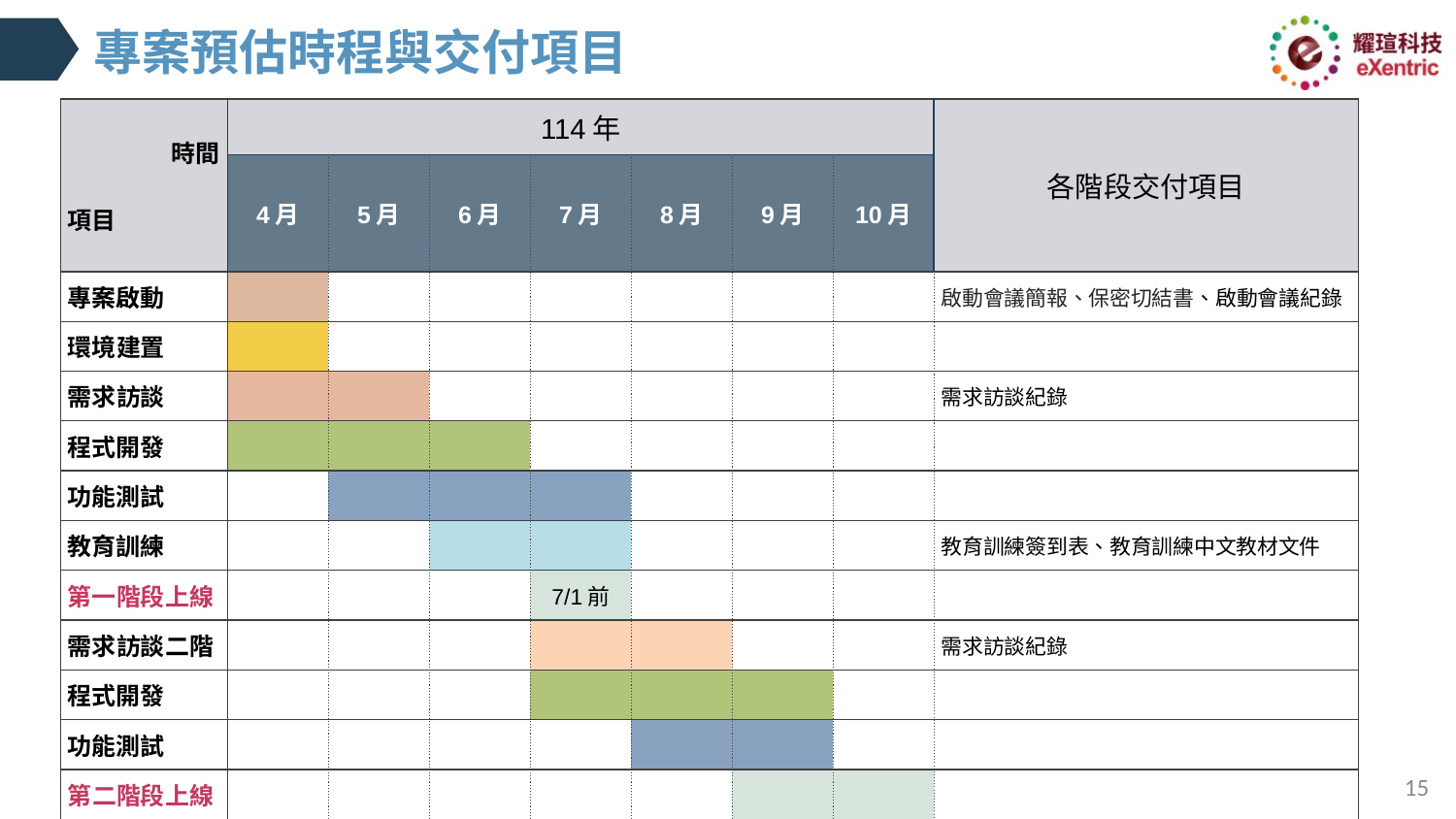

# 專案預估時程與交付項目
| 時間 項目 | 114年 |  |  |  |  |  |  | 各階段交付項目 |
| --- | --- | --- | --- | --- | --- | --- | --- | --- |
|  | 4月 | 5月 | 6月 | 7月 | 8月 | 9月 | 10月 |  |
| 專案啟動 |  |  |  |  |  |  |  | 啟動會議簡報、保密切結書、啟動會議紀錄 |
| 環境建置 |  |  |  |  |  |  |  |  |
| 需求訪談 |  |  |  |  |  |  |  | 需求訪談紀錄 |
| 程式開發 |  |  |  |  |  |  |  |  |
| 功能測試 |  |  |  |  |  |  |  |  |
| 教育訓練 |  |  |  |  |  |  |  | 教育訓練簽到表、教育訓練中文教材文件 |
| 第一階段上線 |  |  |  | 7/1前 |  |  |  |  |
| 需求訪談二階 |  |  |  |  |  |  |  | 需求訪談紀錄 |
| 程式開發 |  |  |  |  |  |  |  |  |
| 功能測試 |  |  |  |  |  |  |  |  |
| 第二階段上線 |  |  |  |  |  |  |  |  |
| 合約驗收日 |  |  |  |  |  |  | 10/31 | 資安相關佐證文件、原始碼、系統開發程式清冊、保固證明書 |
15